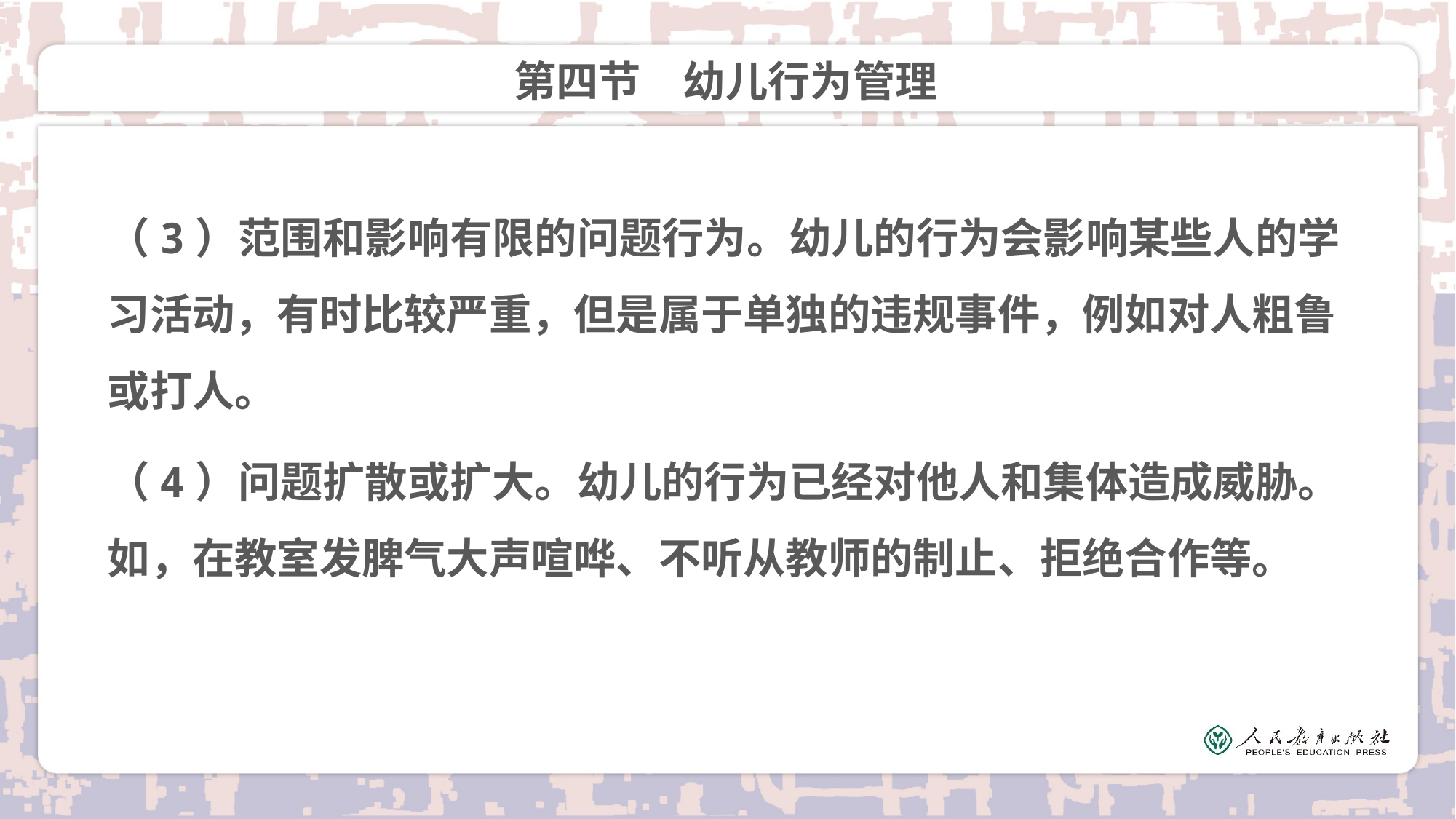

# 第四节　幼儿行为管理
（3）范围和影响有限的问题行为。幼儿的行为会影响某些人的学习活动，有时比较严重，但是属于单独的违规事件，例如对人粗鲁或打人。
（4）问题扩散或扩大。幼儿的行为已经对他人和集体造成威胁。如，在教室发脾气大声喧哗、不听从教师的制止、拒绝合作等。